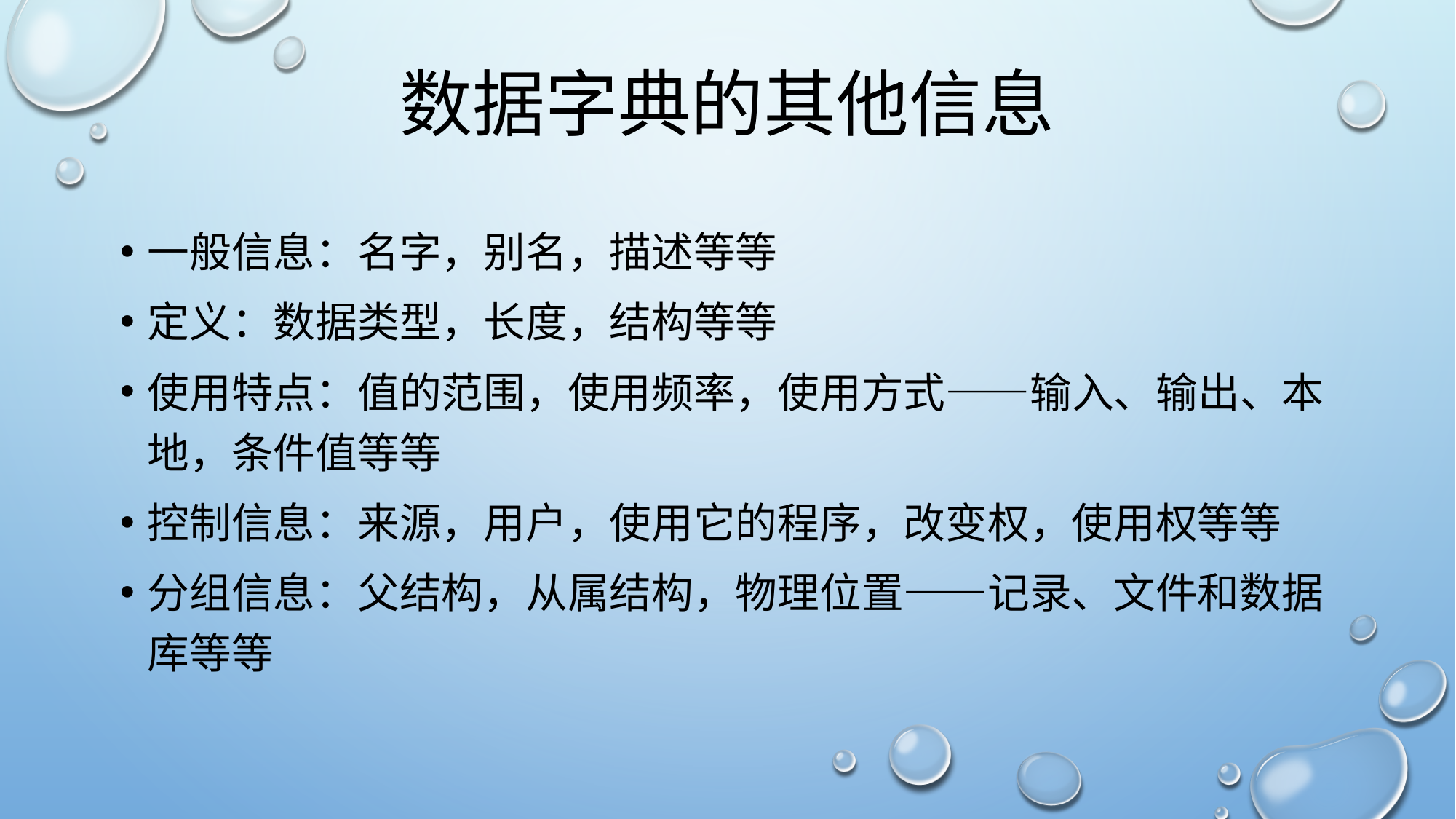

# 数据字典的其他信息
一般信息：名字，别名，描述等等
定义：数据类型，长度，结构等等
使用特点：值的范围，使用频率，使用方式——输入、输出、本地，条件值等等
控制信息：来源，用户，使用它的程序，改变权，使用权等等
分组信息：父结构，从属结构，物理位置——记录、文件和数据库等等